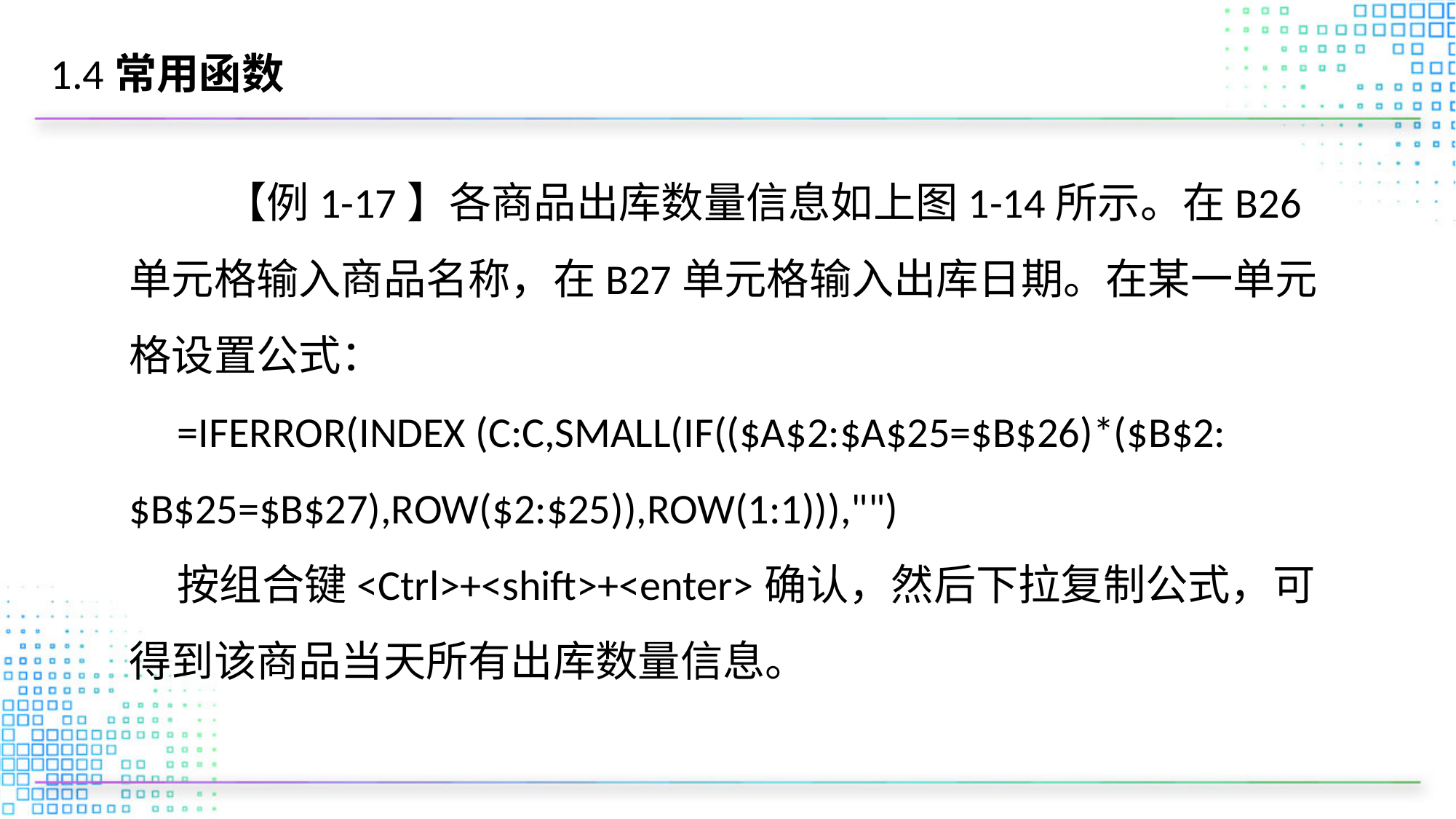

# 1.4常用函数
         【例1-17】各商品出库数量信息如上图1-14所示。在B26单元格输入商品名称，在B27单元格输入出库日期。在某一单元格设置公式：
     =IFERROR(INDEX (C:C,SMALL(IF(($A$2:$A$25=$B$26)*($B$2:
$B$25=$B$27),ROW($2:$25)),ROW(1:1))),"")
    按组合键<Ctrl>+<shift>+<enter>确认，然后下拉复制公式，可得到该商品当天所有出库数量信息。